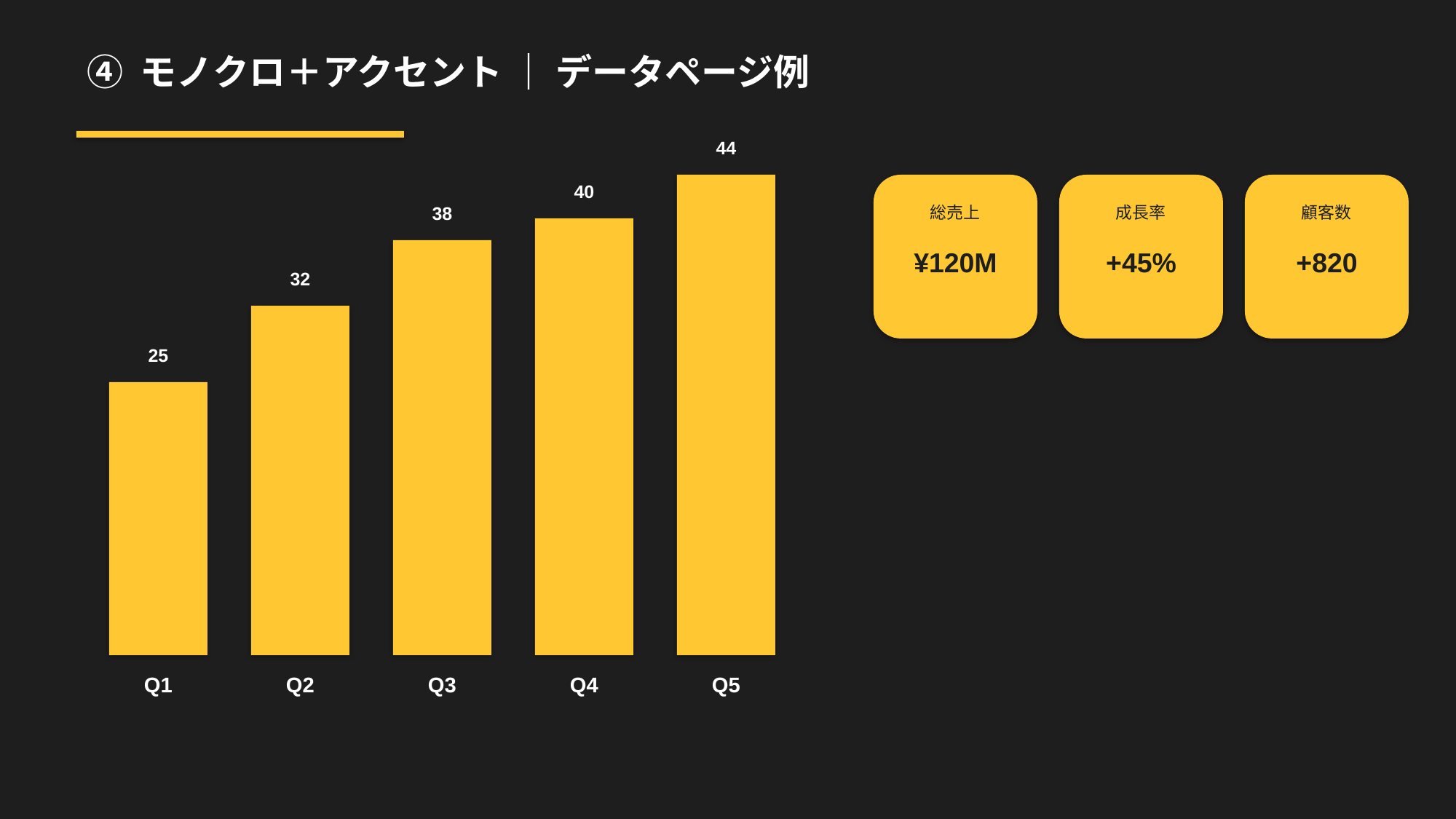

④ モノクロ＋アクセント ｜ データページ例
44

40

38
総売上
成長率
顧客数

¥120M
+45%
+820
32

25

Q1
Q2
Q3
Q4
Q5